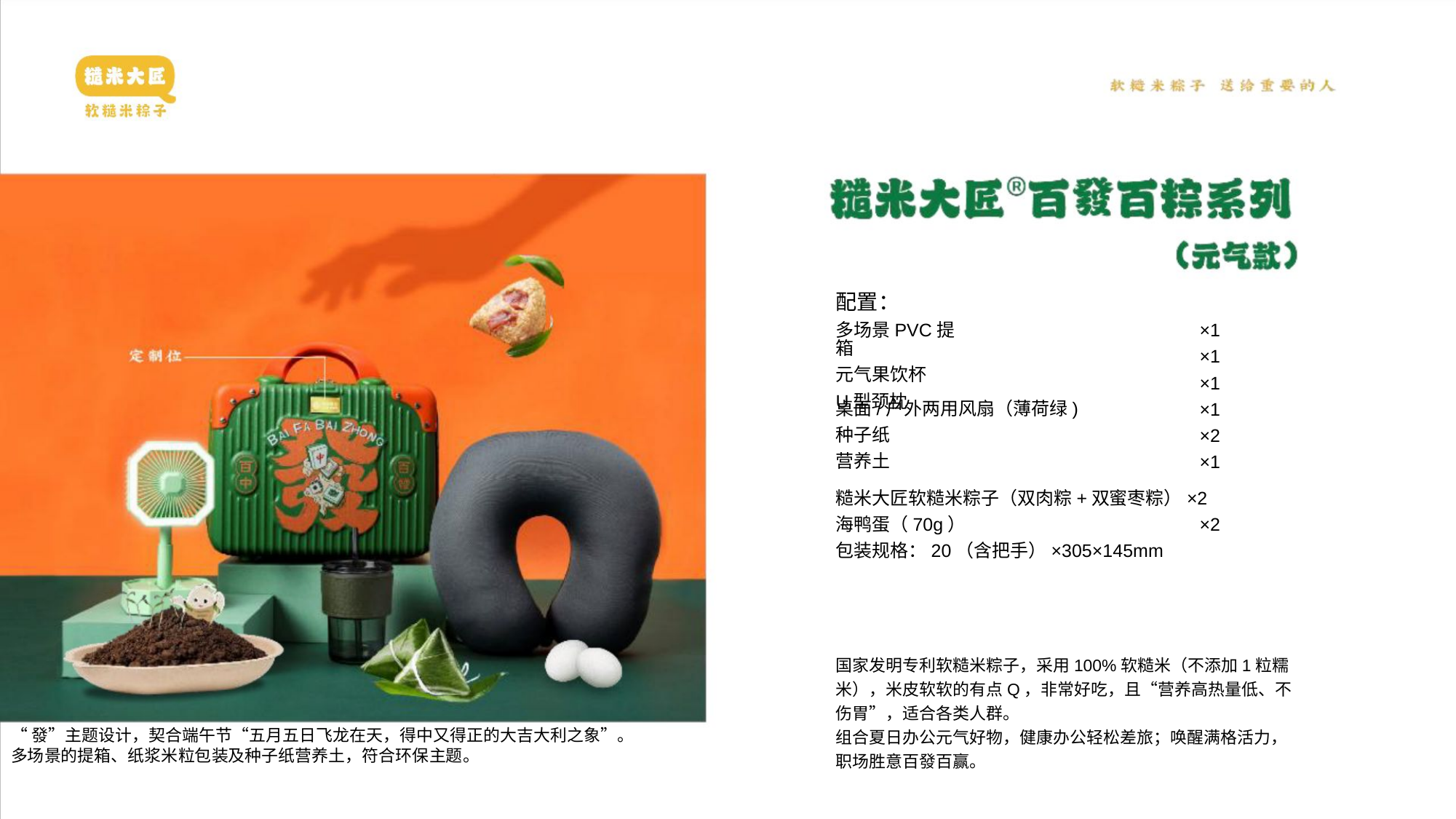

配置：
多场景PVC提箱
元气果饮杯
U型颈枕
×1
×1
×1
×1
×2
×1
桌面/户外两用风扇（薄荷绿)
种子纸
营养土
糙米大匠软糙米粽子（双肉粽+双蜜枣粽）×2
海鸭蛋（70g）
×2
包装规格：20（含把手）×305×145mm
国家发明专利软糙米粽子，采用100%软糙米（不添加1粒糯
米），米皮软软的有点Q，非常好吃，且“营养高热量低、不
伤胃”，适合各类人群。
“發”主题设计，契合端午节“五月五日飞龙在天，得中又得正的大吉大利之象”。
多场景的提箱、纸浆米粒包装及种子纸营养土，符合环保主题。
组合夏日办公元气好物，健康办公轻松差旅；唤醒满格活力，
职场胜意百發百赢。